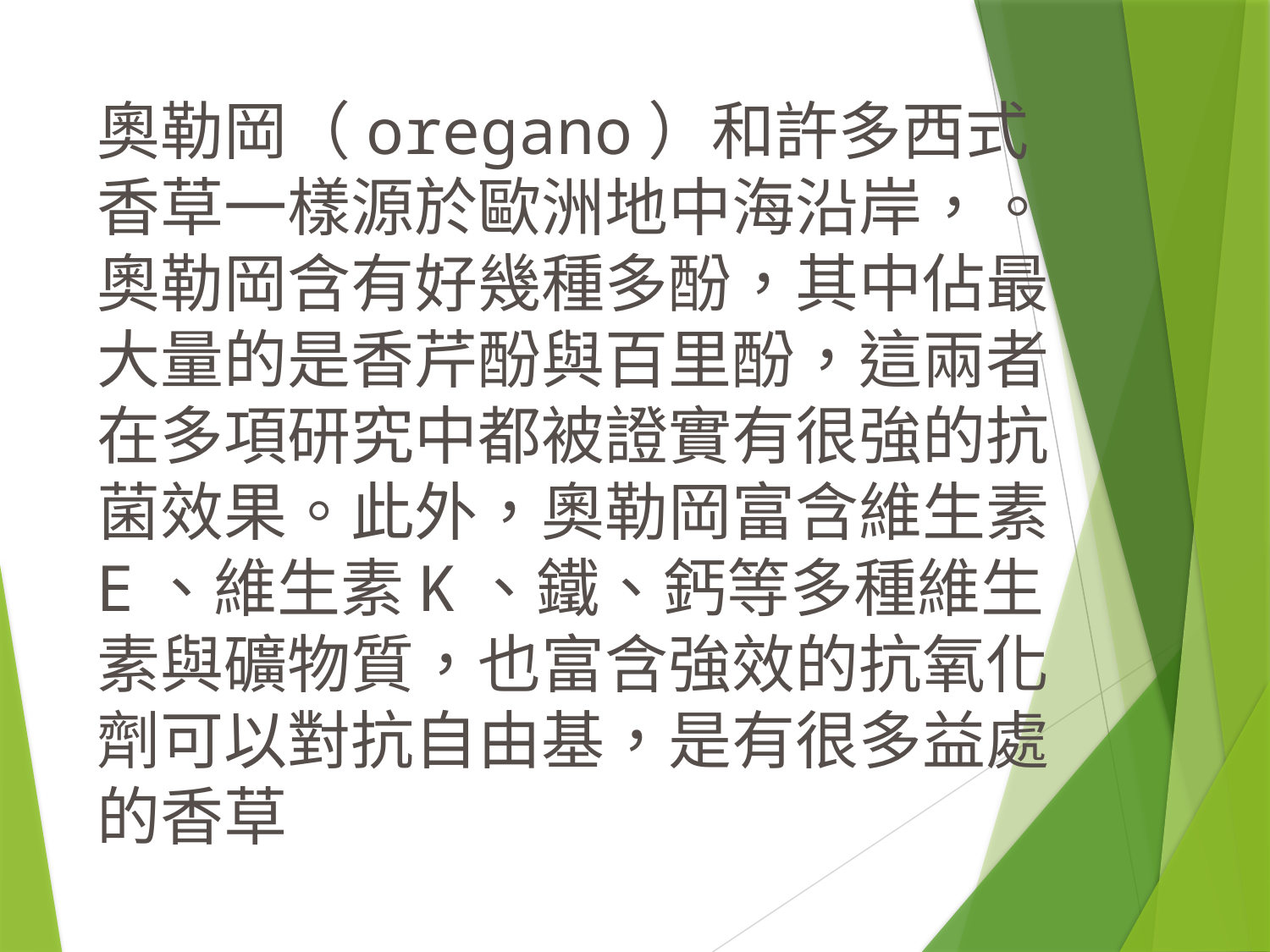

# 奧勒岡（oregano）和許多西式香草一樣源於歐洲地中海沿岸，。奧勒岡含有好幾種多酚，其中佔最大量的是香芹酚與百里酚，這兩者在多項研究中都被證實有很強的抗菌效果。此外，奧勒岡富含維生素E、維生素K、鐵、鈣等多種維生素與礦物質，也富含強效的抗氧化劑可以對抗自由基，是有很多益處的香草